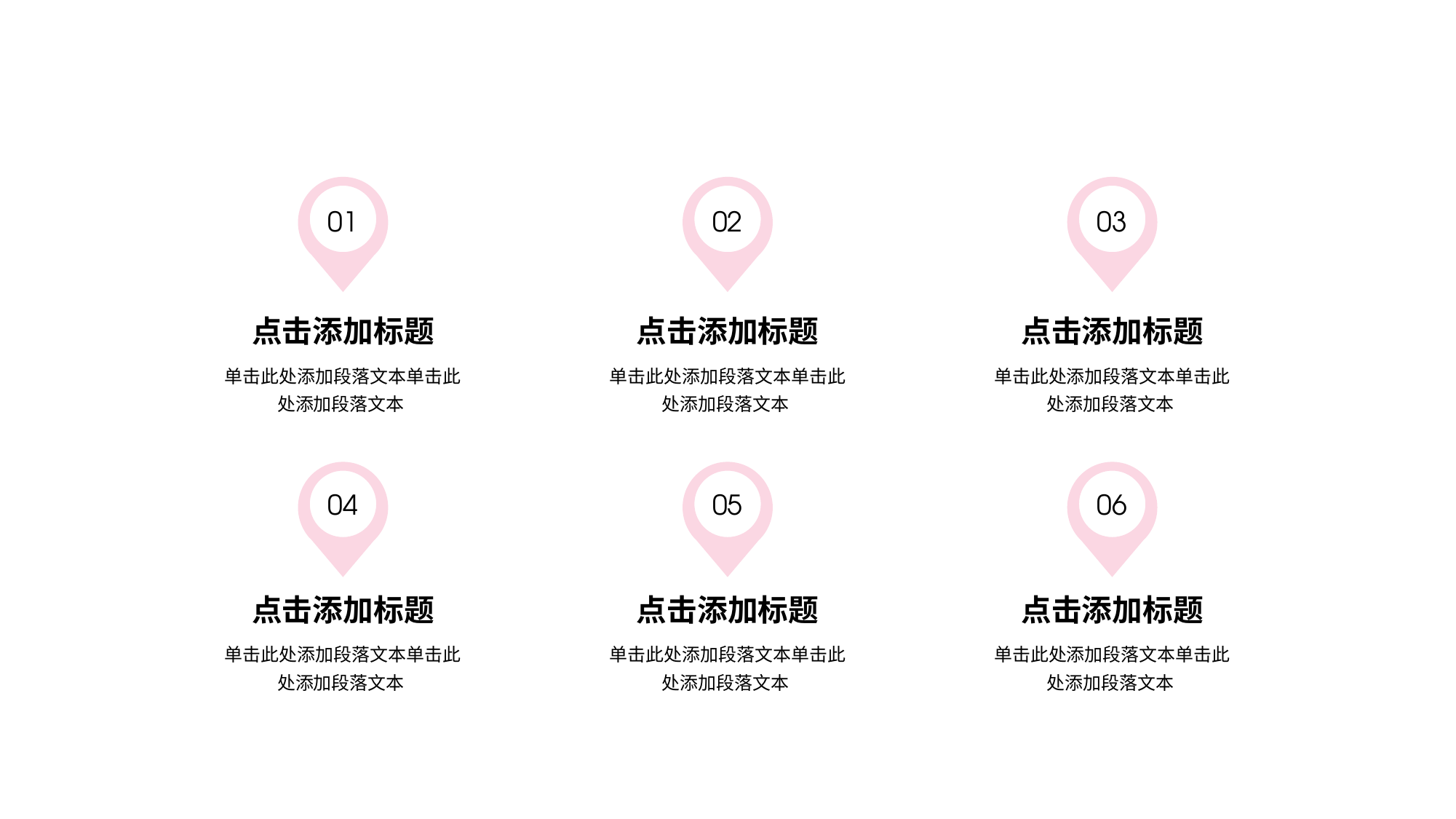

01
点击添加标题
单击此处添加段落文本单击此处添加段落文本

02
点击添加标题
单击此处添加段落文本单击此处添加段落文本

03
点击添加标题
单击此处添加段落文本单击此处添加段落文本

04
点击添加标题
单击此处添加段落文本单击此处添加段落文本

05
点击添加标题
单击此处添加段落文本单击此处添加段落文本

06
点击添加标题
单击此处添加段落文本单击此处添加段落文本